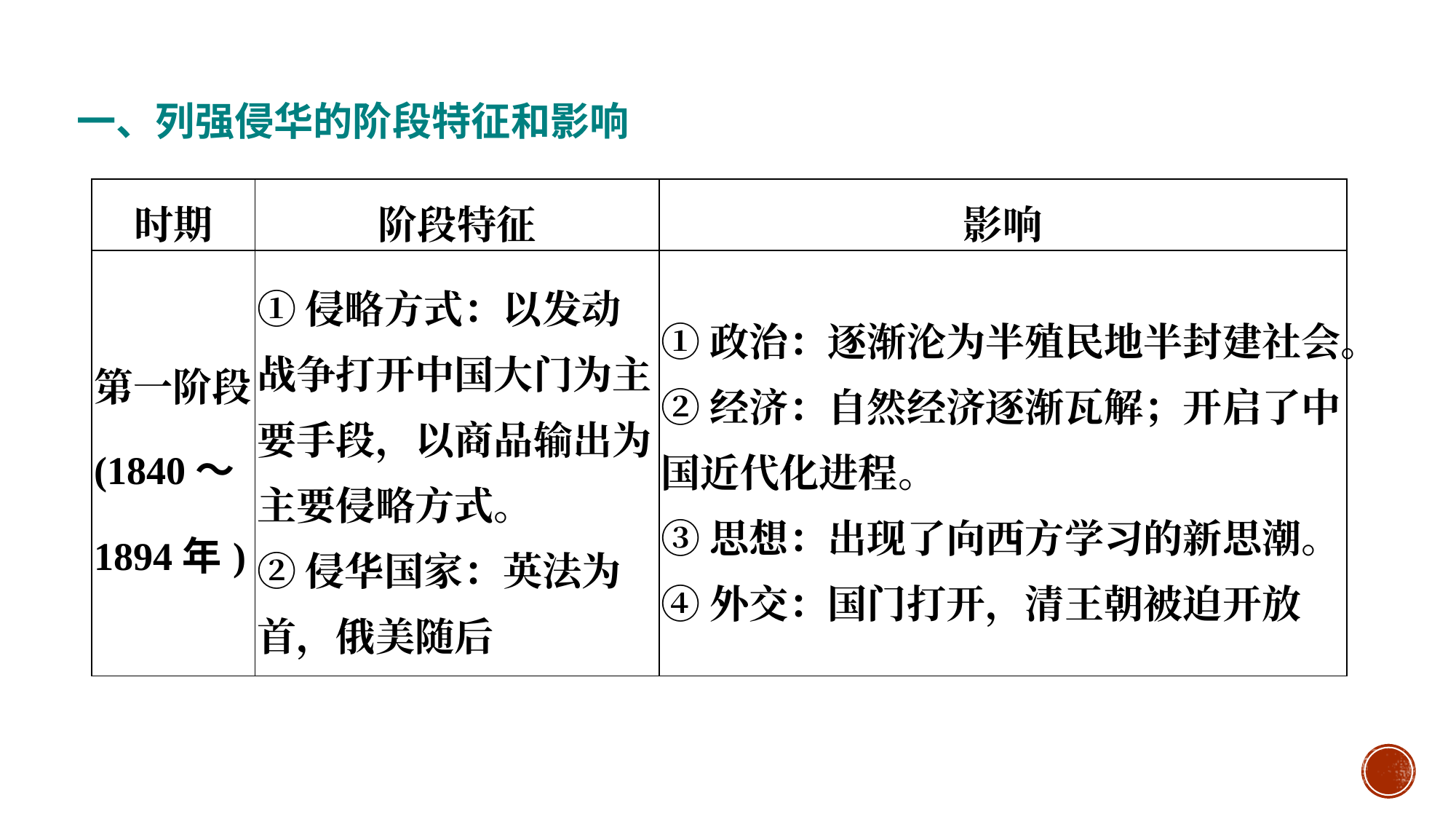

#
一、列强侵华的阶段特征和影响
| 时期 | 阶段特征 | 影响 |
| --- | --- | --- |
| 第一阶段 (1840～ 1894年) | ①侵略方式：以发动战争打开中国大门为主要手段，以商品输出为主要侵略方式。 ②侵华国家：英法为首，俄美随后 | ①政治：逐渐沦为半殖民地半封建社会。 ②经济：自然经济逐渐瓦解；开启了中国近代化进程。 ③思想：出现了向西方学习的新思潮。 ④外交：国门打开，清王朝被迫开放 |